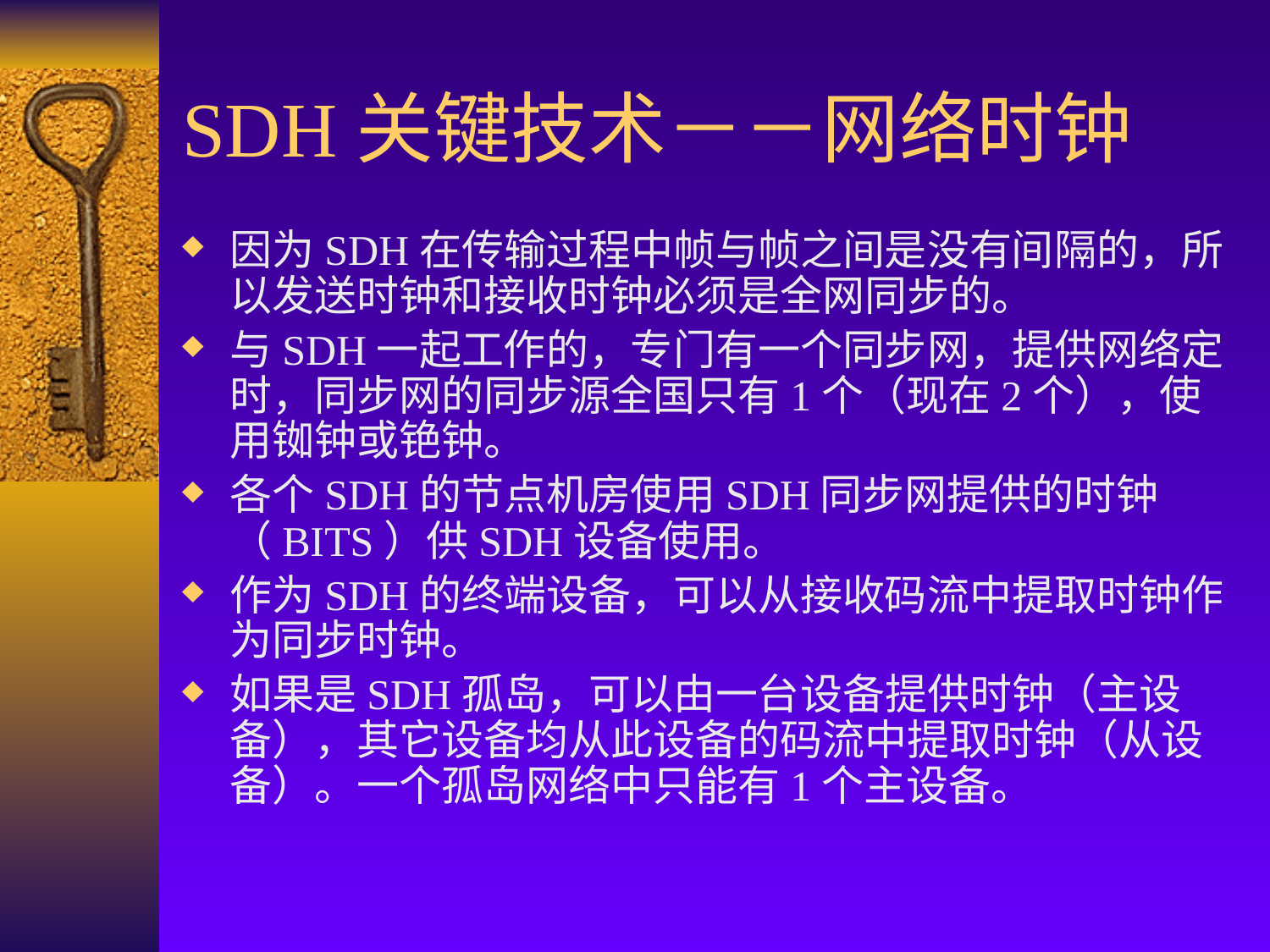

# SDH关键技术－－网络时钟
因为SDH在传输过程中帧与帧之间是没有间隔的，所以发送时钟和接收时钟必须是全网同步的。
与SDH一起工作的，专门有一个同步网，提供网络定时，同步网的同步源全国只有1个（现在2个），使用铷钟或铯钟。
各个SDH的节点机房使用SDH同步网提供的时钟（BITS）供SDH设备使用。
作为SDH的终端设备，可以从接收码流中提取时钟作为同步时钟。
如果是SDH孤岛，可以由一台设备提供时钟（主设备），其它设备均从此设备的码流中提取时钟（从设备）。一个孤岛网络中只能有1个主设备。